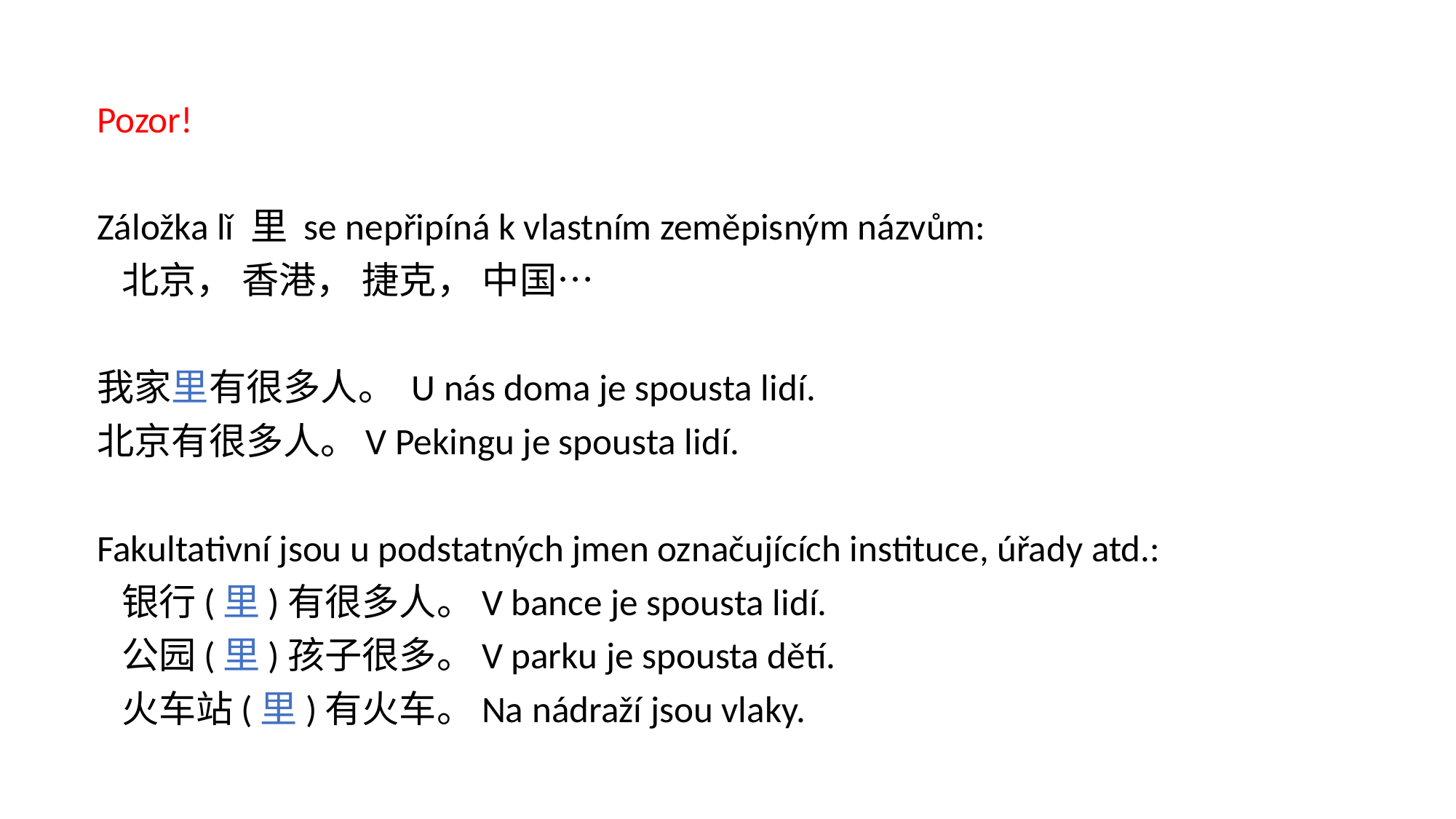

Pozor!

Záložka lǐ 里 se nepřipíná k vlastním zeměpisným názvům:
  北京， 香港， 捷克， 中国…

我家里有很多人。 U nás doma je spousta lidí.
北京有很多人。V Pekingu je spousta lidí.

Fakultativní jsou u podstatných jmen označujících instituce, úřady atd.:
  银行(里)有很多人。V bance je spousta lidí.
  公园(里)孩子很多。V parku je spousta dětí.
  火车站(里)有火车。Na nádraží jsou vlaky.